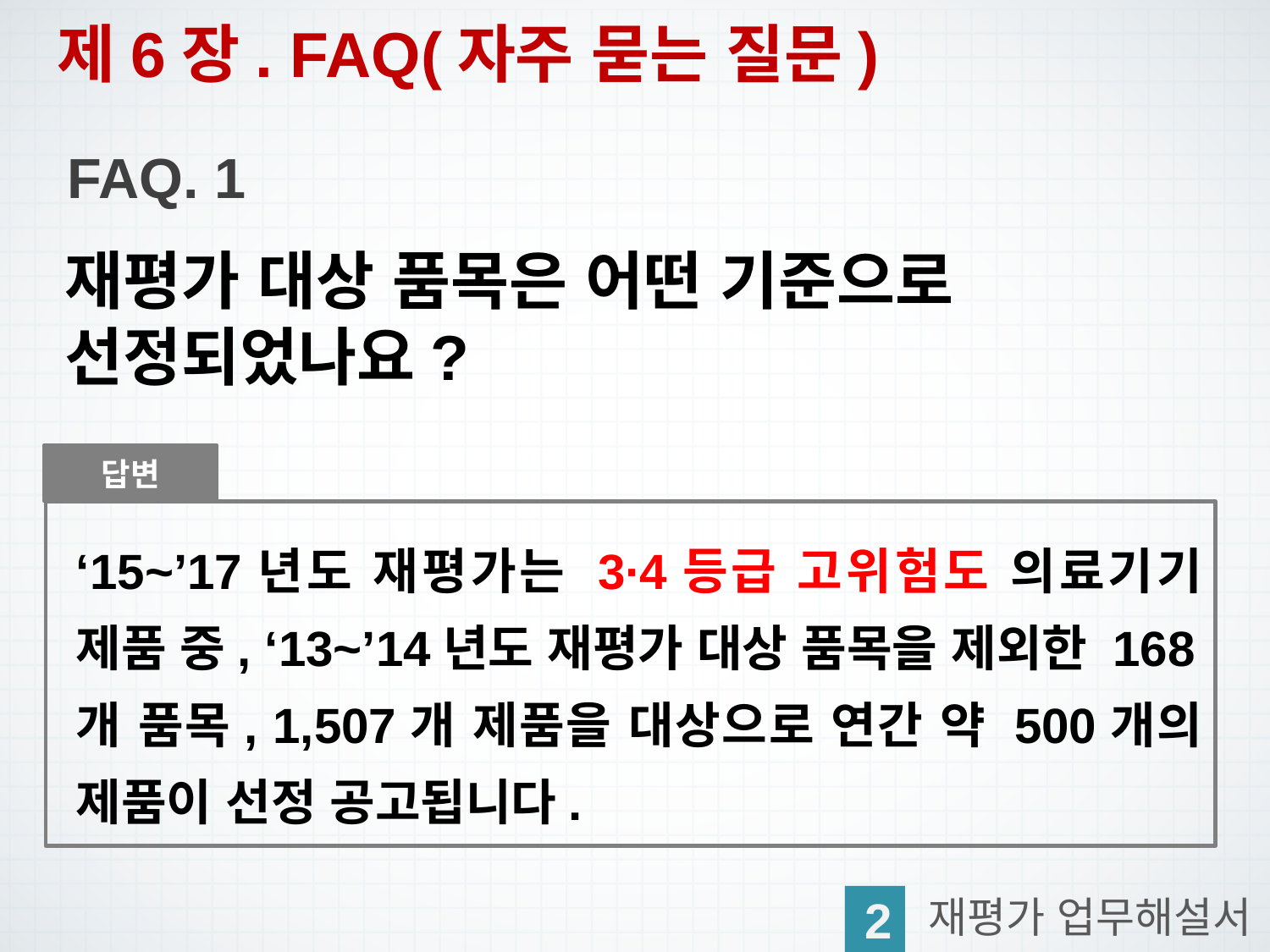

제6장. FAQ(자주 묻는 질문)

FAQ. 1
재평가 대상 품목은 어떤 기준으로
선정되었나요?
답변

‘15~’17년도 재평가는 3∙4등급 고위험도 의료기기 제품 중, ‘13~’14년도 재평가 대상 품목을 제외한 168개 품목, 1,507개 제품을 대상으로 연간 약 500개의 제품이 선정 공고됩니다.
2
재평가 업무해설서